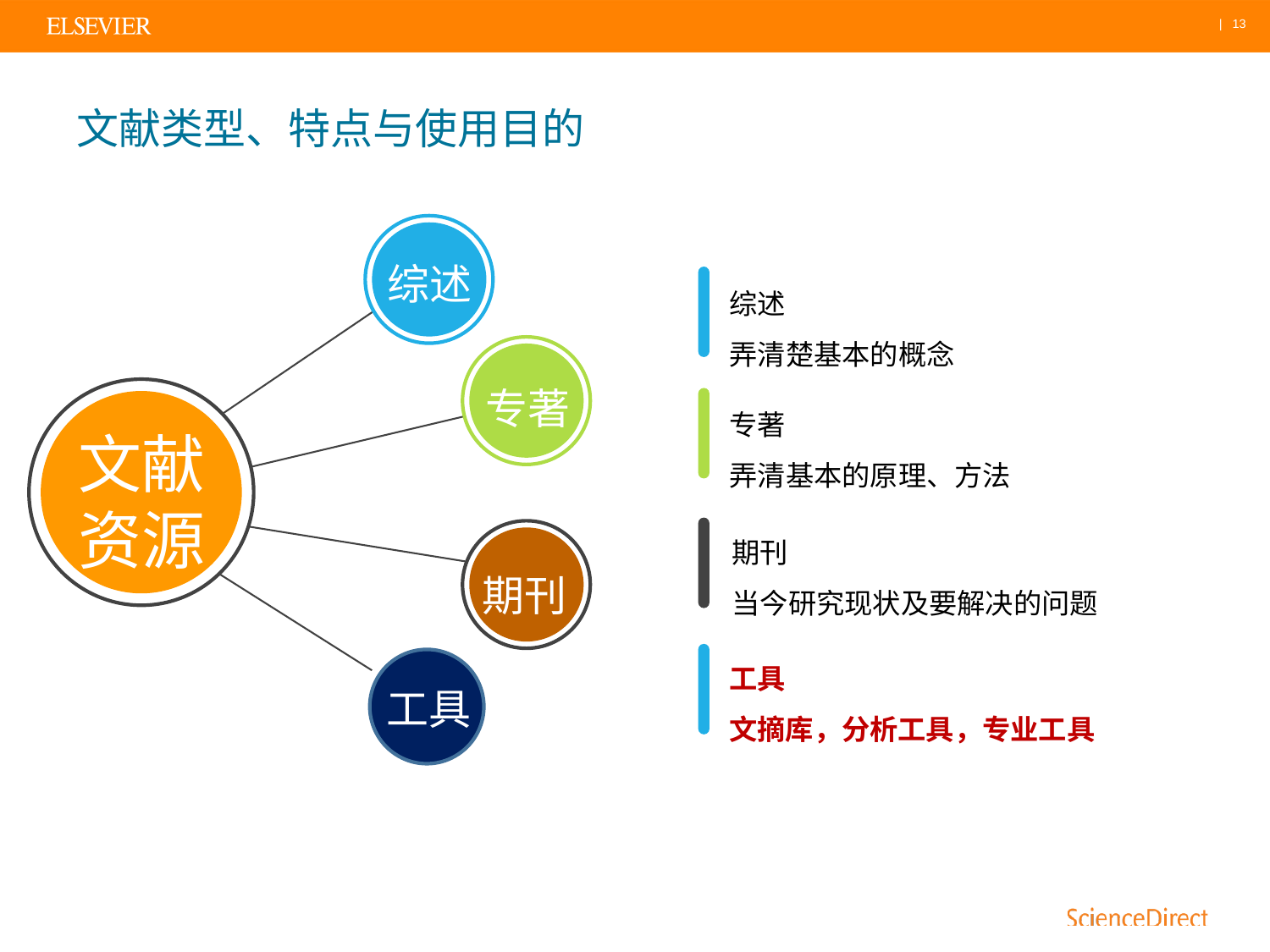

# 文献类型、特点与使用目的

综述
综述
弄清楚基本的概念

专著

专著
弄清基本的原理、方法

文献
资源

期刊
当今研究现状及要解决的问题

期刊
工具
文摘库，分析工具，专业工具

工具